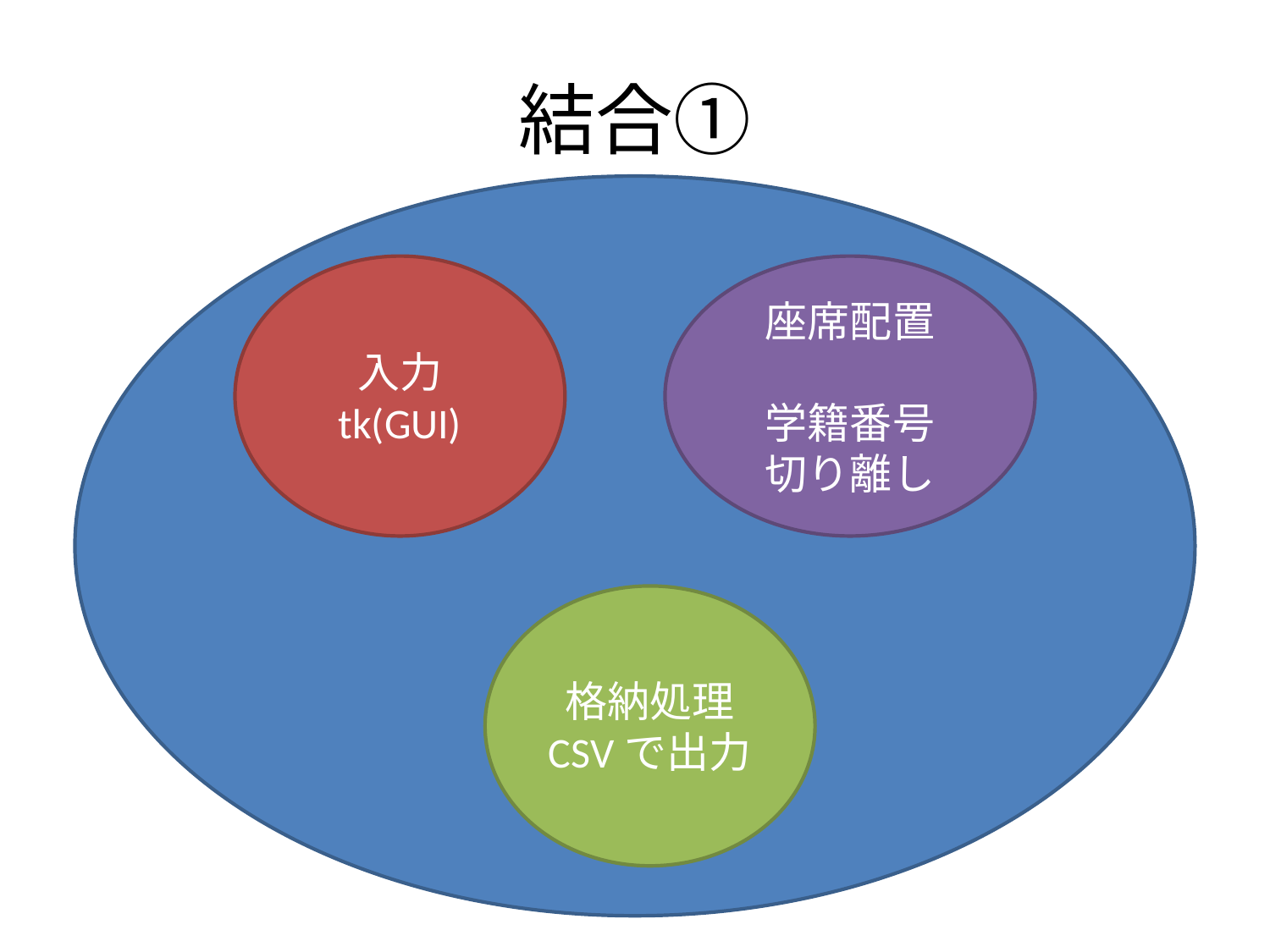

# 結合①

入力
tk(GUI)
座席配置

学籍番号
切り離し
格納処理
CSVで出力